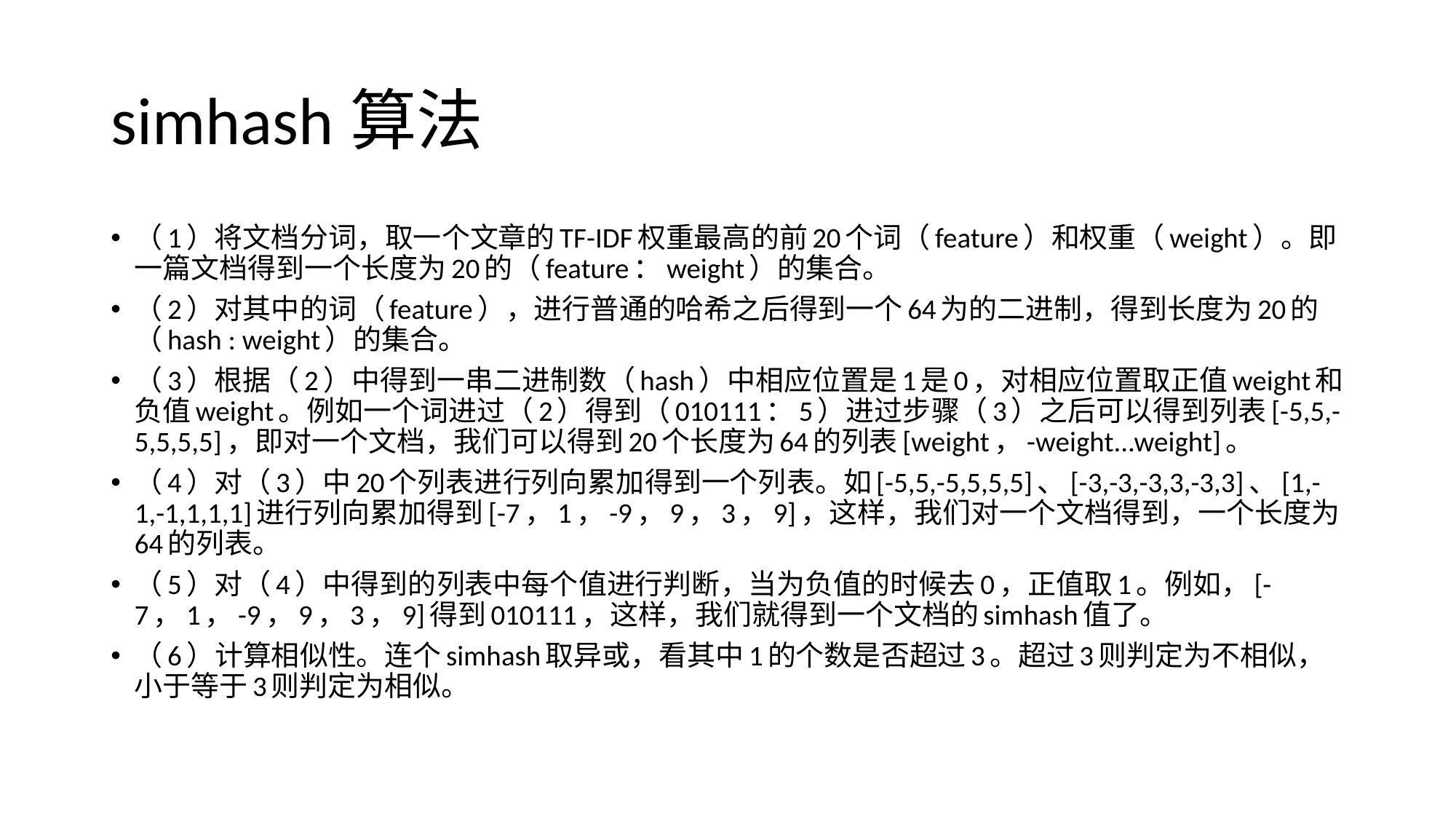

# simhash算法
（1）将文档分词，取一个文章的TF-IDF权重最高的前20个词（feature）和权重（weight）。即一篇文档得到一个长度为20的（feature：weight）的集合。
（2）对其中的词（feature），进行普通的哈希之后得到一个64为的二进制，得到长度为20的（hash : weight）的集合。
（3）根据（2）中得到一串二进制数（hash）中相应位置是1是0，对相应位置取正值weight和负值weight。例如一个词进过（2）得到（010111：5）进过步骤（3）之后可以得到列表[-5,5,-5,5,5,5]，即对一个文档，我们可以得到20个长度为64的列表[weight，-weight...weight]。
（4）对（3）中20个列表进行列向累加得到一个列表。如[-5,5,-5,5,5,5]、[-3,-3,-3,3,-3,3]、[1,-1,-1,1,1,1]进行列向累加得到[-7，1，-9，9，3，9]，这样，我们对一个文档得到，一个长度为64的列表。
（5）对（4）中得到的列表中每个值进行判断，当为负值的时候去0，正值取1。例如，[-7，1，-9，9，3，9]得到010111，这样，我们就得到一个文档的simhash值了。
（6）计算相似性。连个simhash取异或，看其中1的个数是否超过3。超过3则判定为不相似，小于等于3则判定为相似。